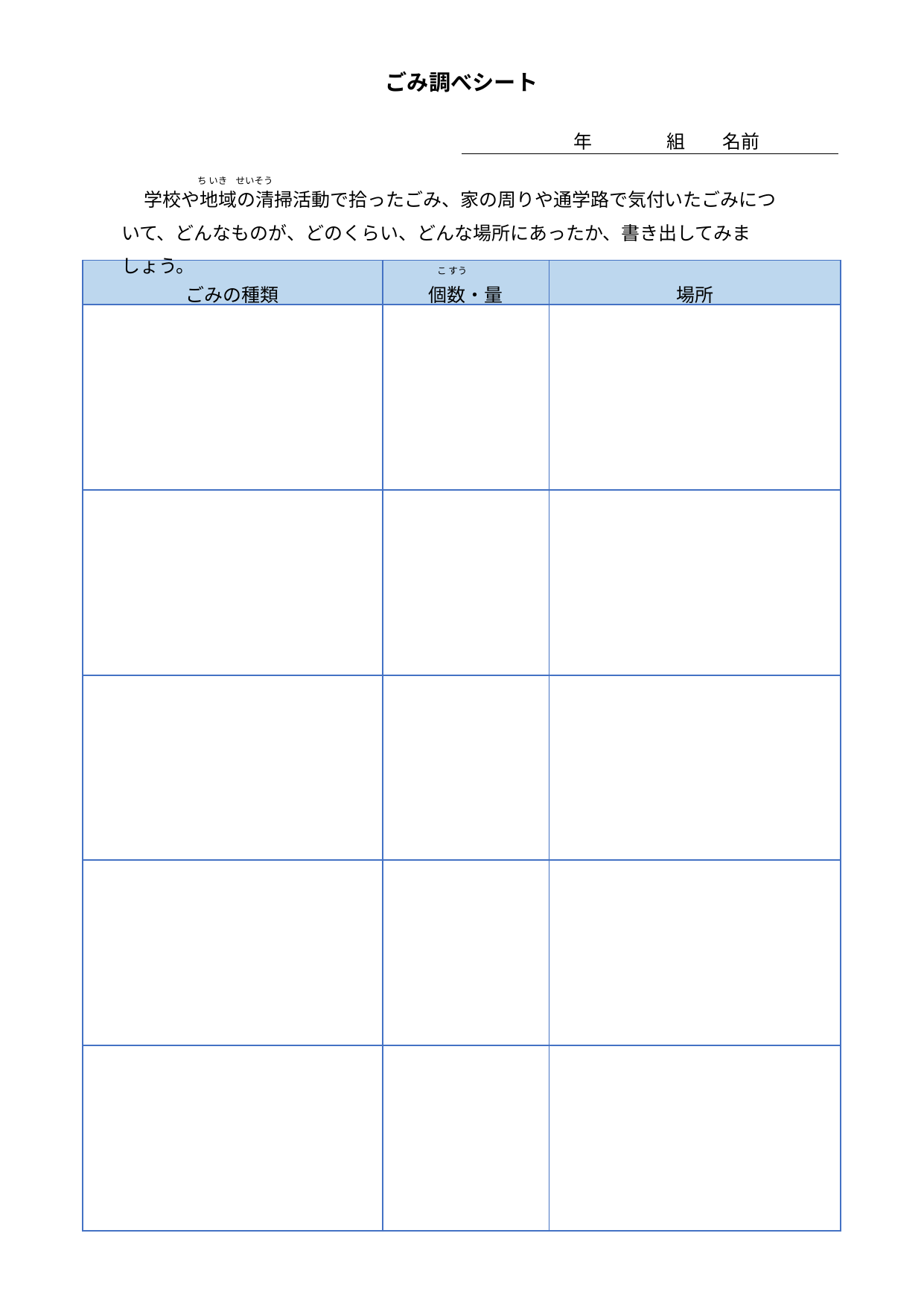

ごみ調べシート
　　　　　　年　　　　組　　名前
ち いき    せいそう
　 学校や地域の清掃活動で拾ったごみ、家の周りや通学路で気付いたごみについて、どんなものが、どのくらい、どんな場所にあったか、書き出してみましょう。
| ごみの種類 | 個数・量 | 場所 |
| --- | --- | --- |
|  |  |  |
|  |  |  |
|  |  |  |
|  |  |  |
|  |  |  |
こ すう